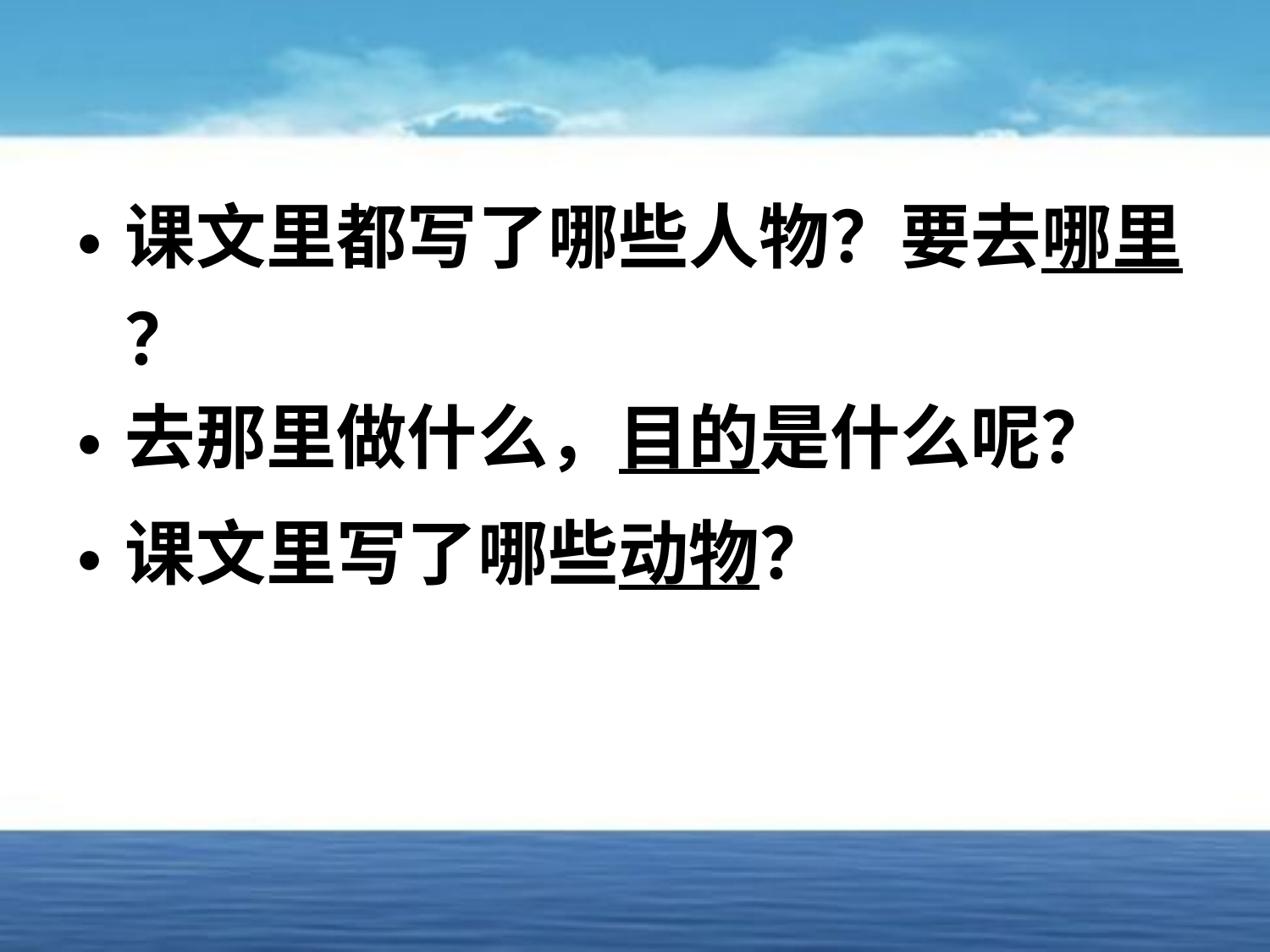

#
课文里都写了哪些人物？要去哪里？
去那里做什么，目的是什么呢？
课文里写了哪些动物？